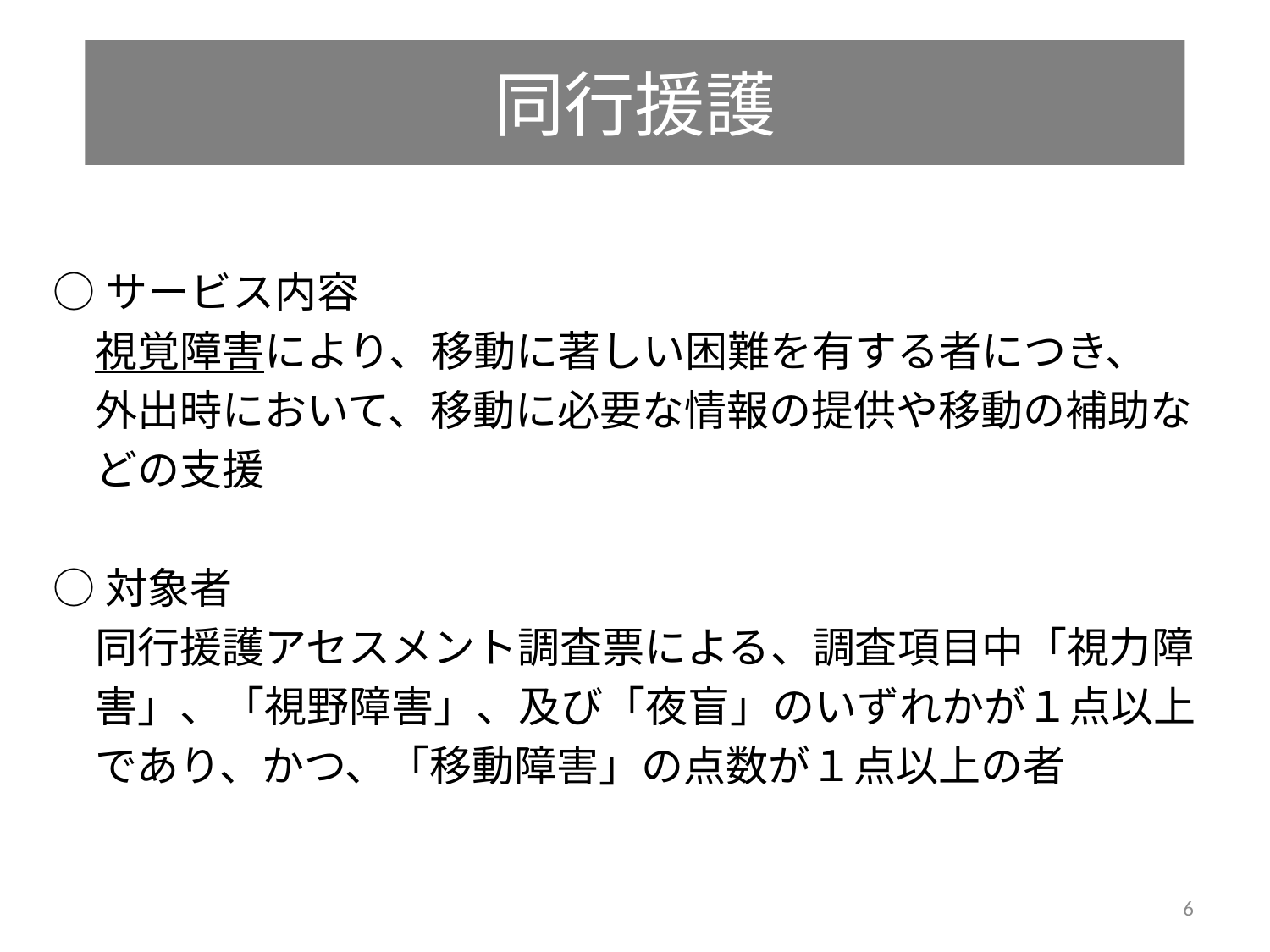

同行援護

○サービス内容
　視覚障害により、移動に著しい困難を有する者につき、
　外出時において、移動に必要な情報の提供や移動の補助な
　どの支援

○対象者
　同行援護アセスメント調査票による、調査項目中「視力障
　害」、「視野障害」、及び「夜盲」のいずれかが１点以上
　であり、かつ、「移動障害」の点数が１点以上の者

6